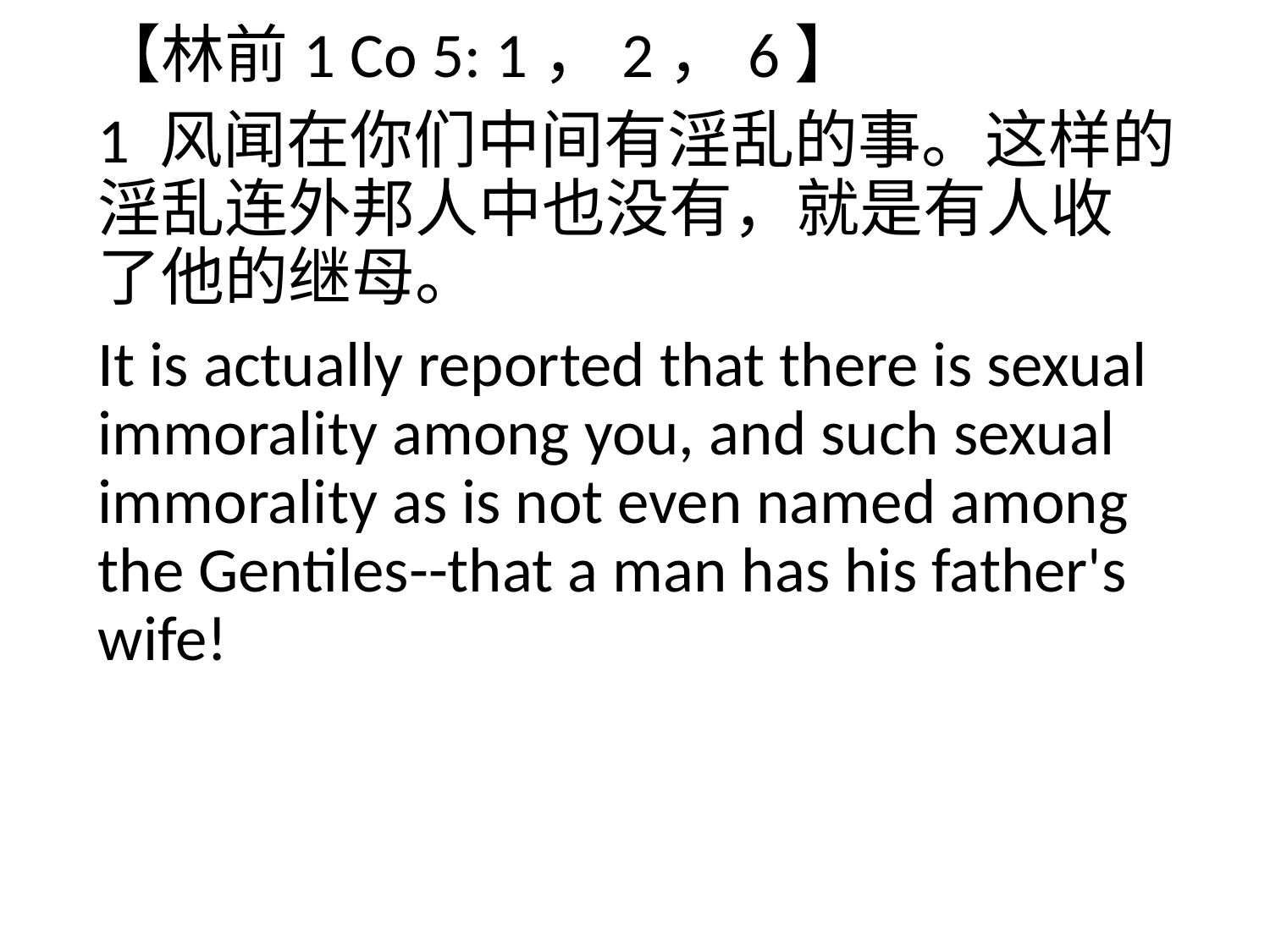

【林前1 Co 5: 1，2，6】
1 风闻在你们中间有淫乱的事。这样的淫乱连外邦人中也没有，就是有人收了他的继母。
It is actually reported that there is sexual immorality among you, and such sexual immorality as is not even named among the Gentiles--that a man has his father's wife!